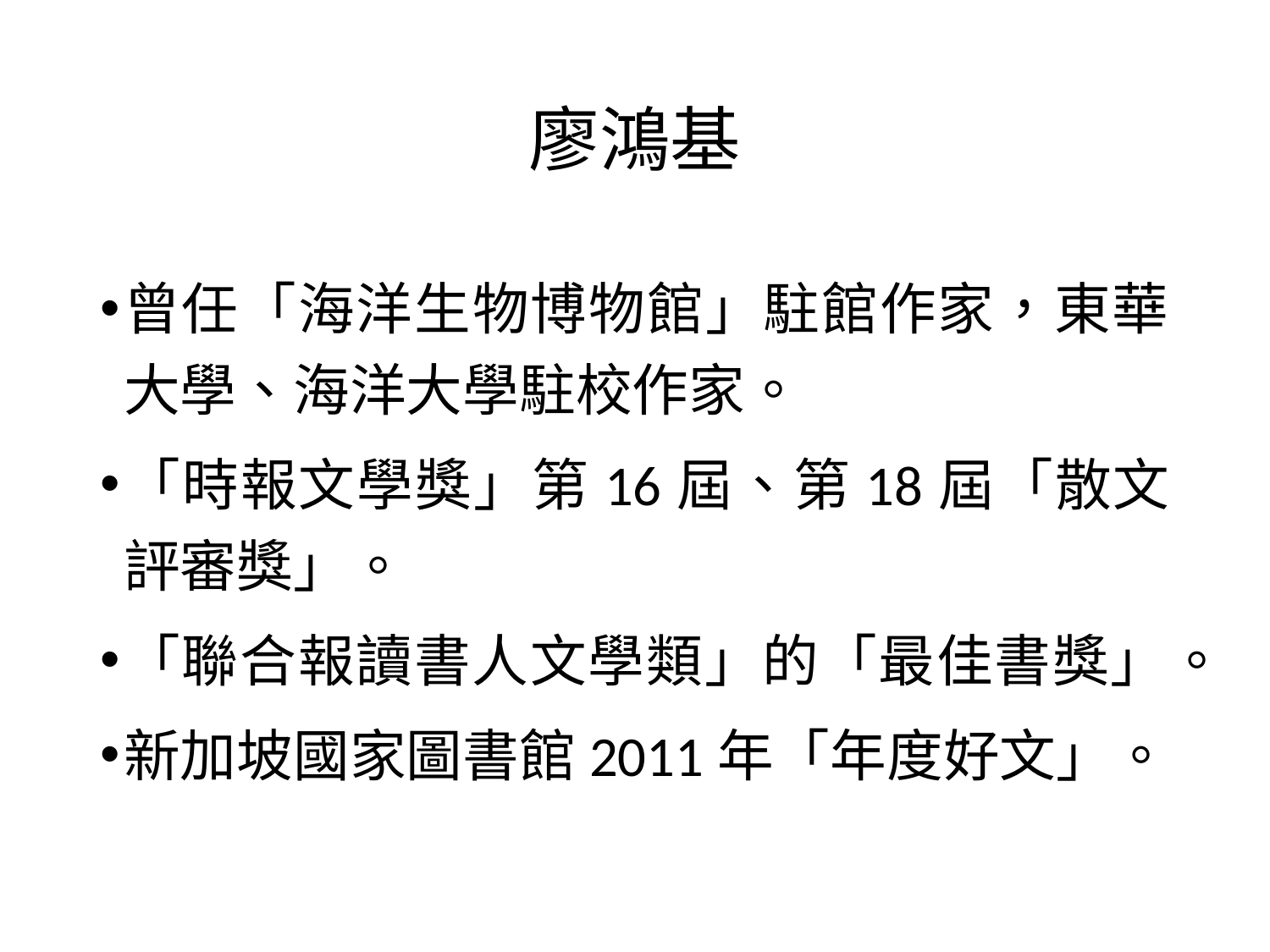

# 廖鴻基
曾任「海洋生物博物館」駐館作家，東華大學、海洋大學駐校作家。
「時報文學獎」第16屆、第18屆「散文評審獎」。
「聯合報讀書人文學類」的「最佳書獎」。
新加坡國家圖書館2011年「年度好文」。